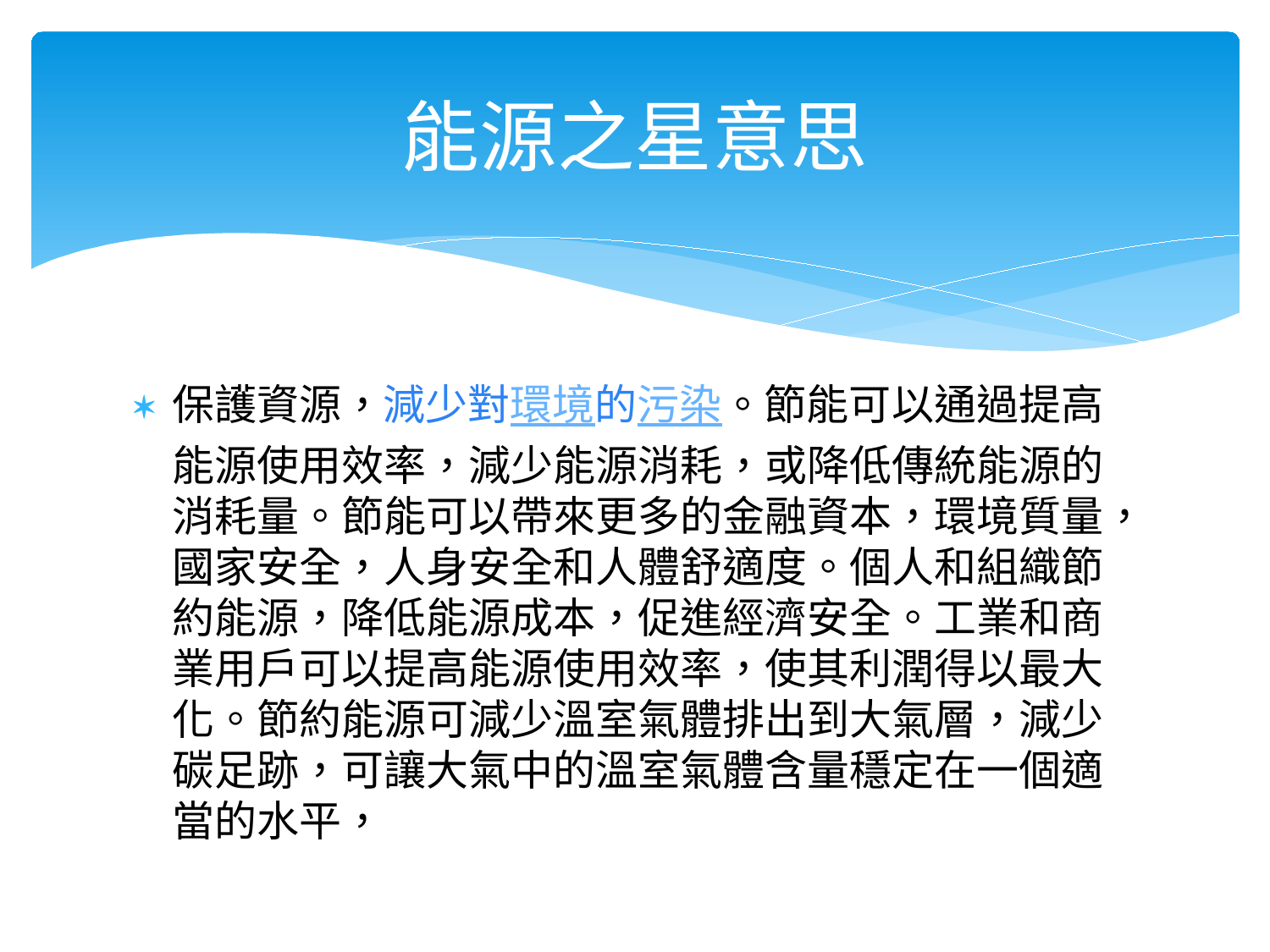

# 能源之星意思
保護資源，減少對環境的污染。節能可以通過提高能源使用效率，減少能源消耗，或降低傳統能源的消耗量。節能可以帶來更多的金融資本，環境質量，國家安全，人身安全和人體舒適度。個人和組織節約能源，降低能源成本，促進經濟安全。工業和商業用戶可以提高能源使用效率，使其利潤得以最大化。節約能源可減少溫室氣體排出到大氣層，減少碳足跡，可讓大氣中的溫室氣體含量穩定在一個適當的水平，